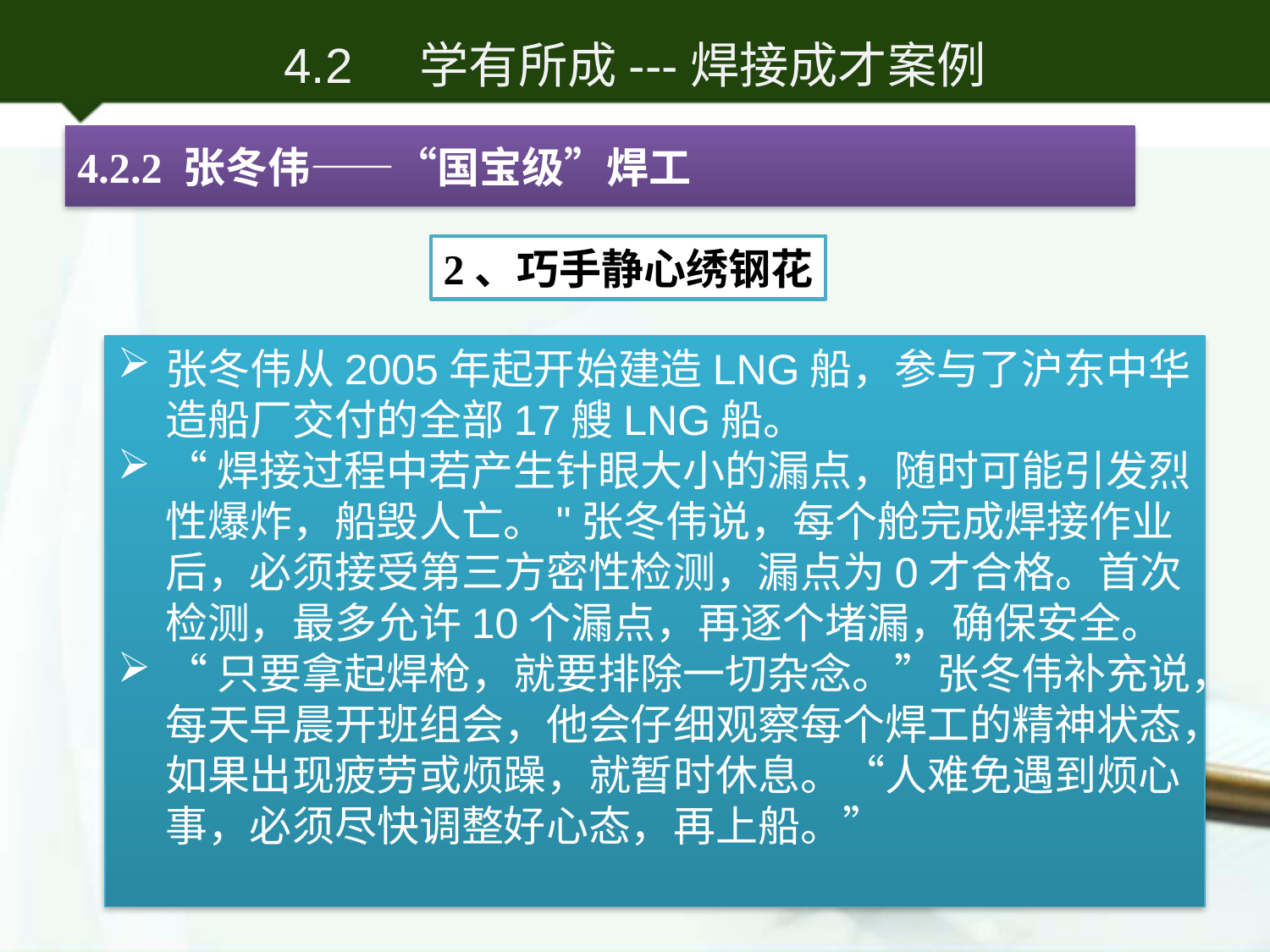

# 4.2    学有所成---焊接成才案例
4.2.2 张冬伟——“国宝级”焊工
2、巧手静心绣钢花
张冬伟从2005年起开始建造LNG船，参与了沪东中华造船厂交付的全部17艘LNG船。
“焊接过程中若产生针眼大小的漏点，随时可能引发烈性爆炸，船毁人亡。"张冬伟说，每个舱完成焊接作业后，必须接受第三方密性检测，漏点为0才合格。首次检测，最多允许10个漏点，再逐个堵漏，确保安全。
“只要拿起焊枪，就要排除一切杂念。”张冬伟补充说，每天早晨开班组会，他会仔细观察每个焊工的精神状态，如果出现疲劳或烦躁，就暂时休息。“人难免遇到烦心事，必须尽快调整好心态，再上船。”